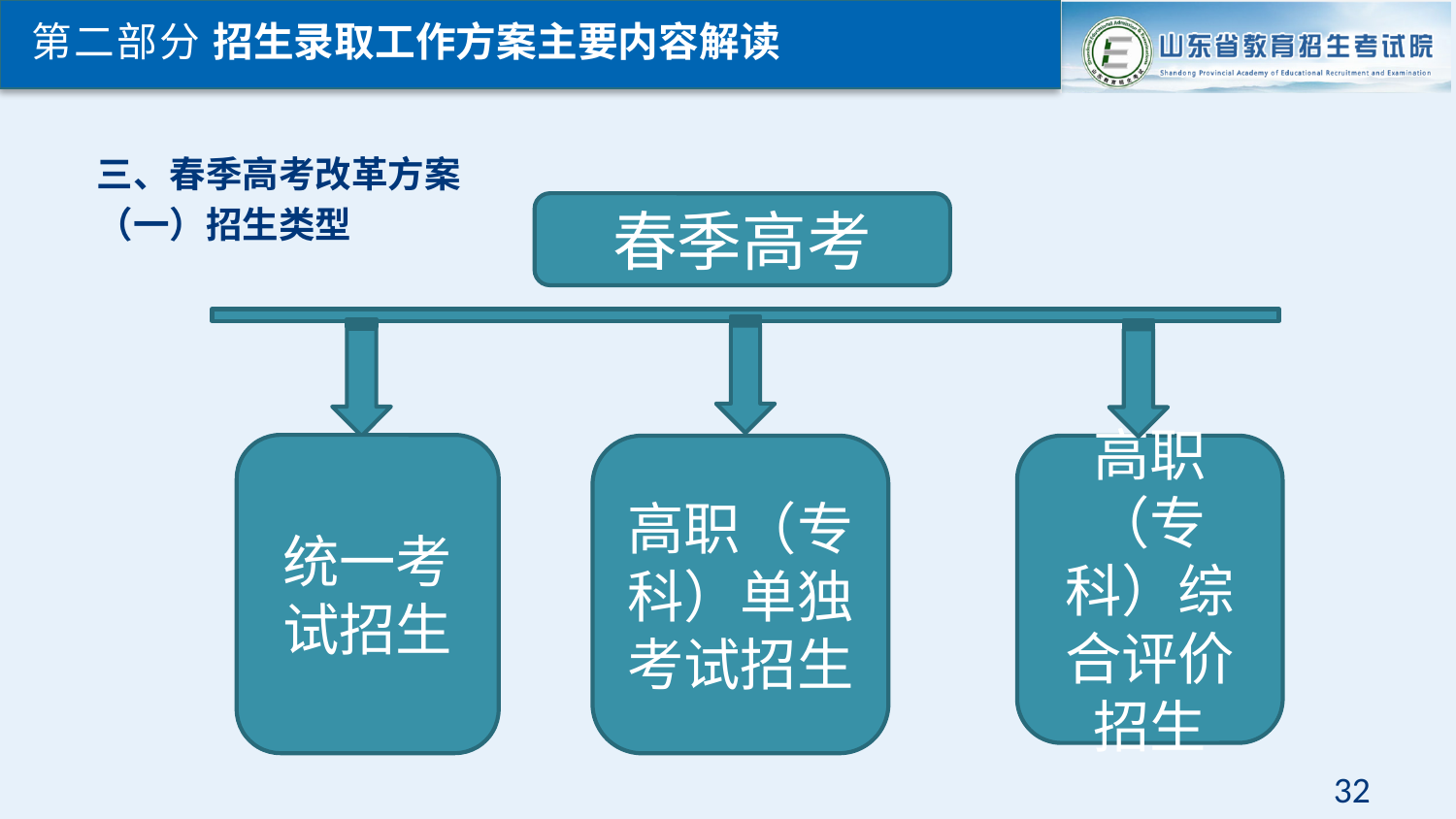

第二部分 招生录取工作方案主要内容解读

三、春季高考改革方案
（一）招生类型

春季高考

统一考试招生

高职（专科）单独考试招生
高职（专科）综合评价招生